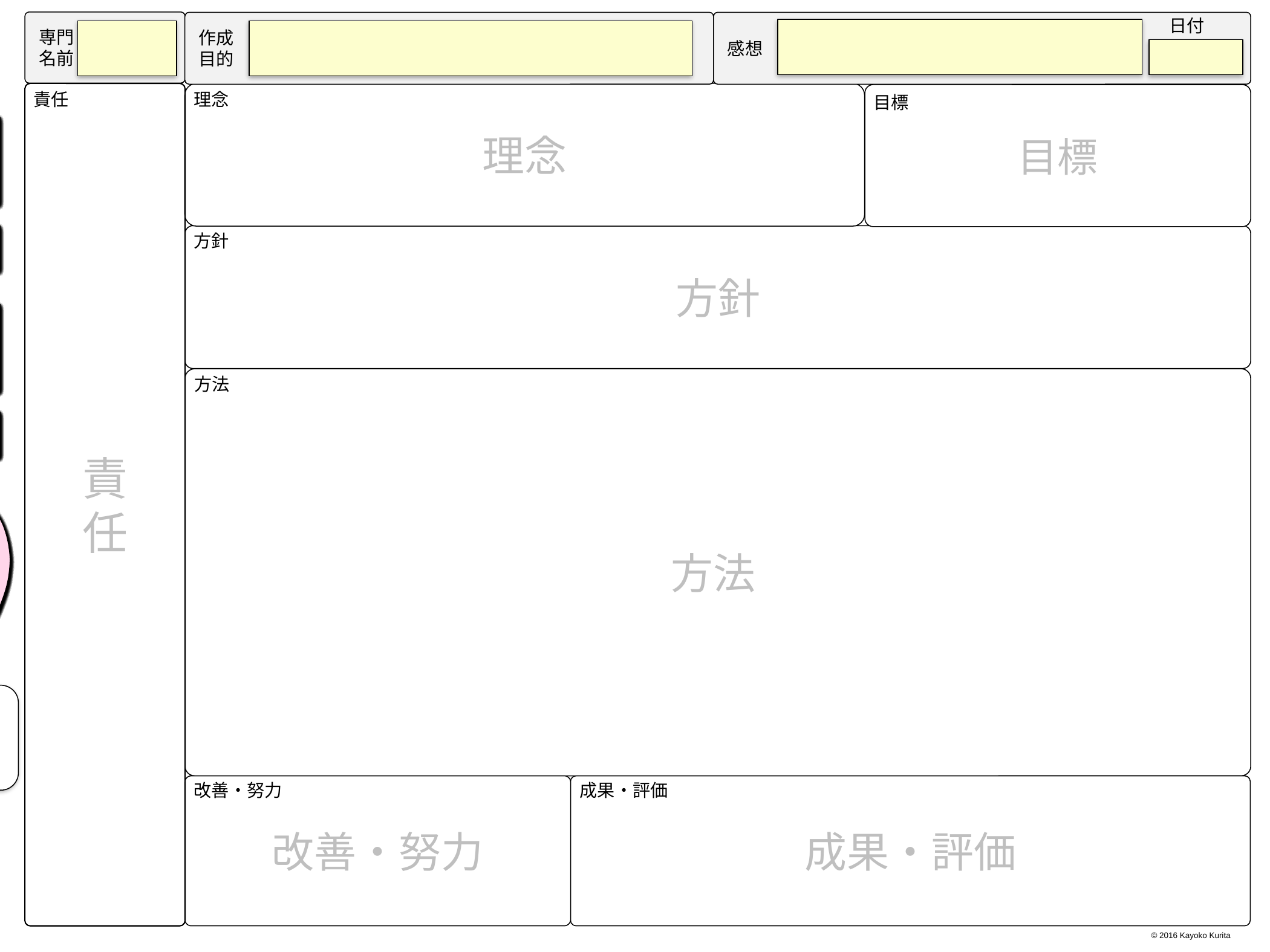

上記に付箋が重ねてありますので、ドラッグしてお使いください。
足りなくなったらコピーしてください。